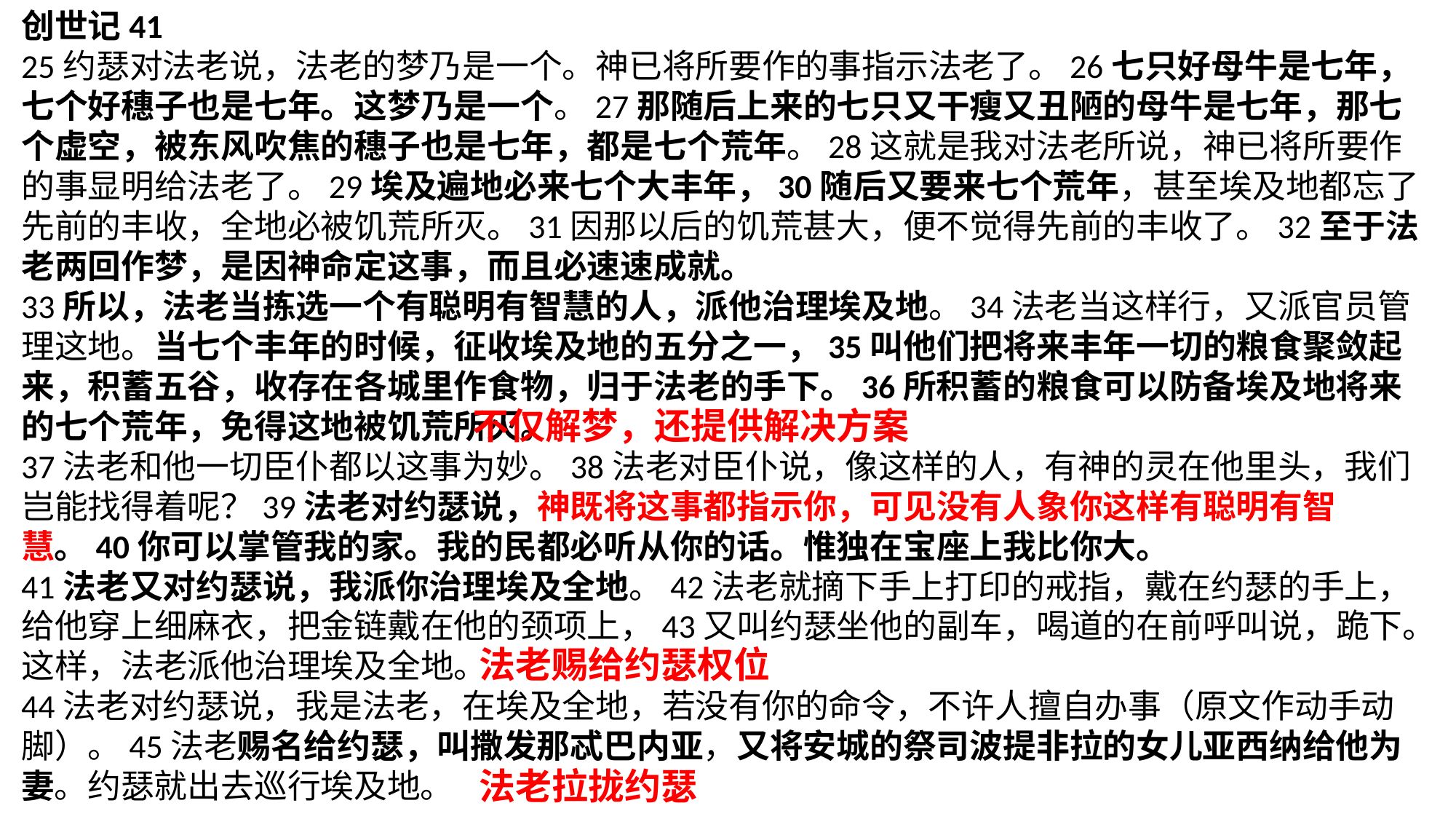

创世记41
25约瑟对法老说，法老的梦乃是一个。神已将所要作的事指示法老了。26七只好母牛是七年，七个好穗子也是七年。这梦乃是一个。27那随后上来的七只又干瘦又丑陋的母牛是七年，那七个虚空，被东风吹焦的穗子也是七年，都是七个荒年。28这就是我对法老所说，神已将所要作的事显明给法老了。29埃及遍地必来七个大丰年，30随后又要来七个荒年，甚至埃及地都忘了先前的丰收，全地必被饥荒所灭。31因那以后的饥荒甚大，便不觉得先前的丰收了。32至于法老两回作梦，是因神命定这事，而且必速速成就。
33所以，法老当拣选一个有聪明有智慧的人，派他治理埃及地。34法老当这样行，又派官员管理这地。当七个丰年的时候，征收埃及地的五分之一，35叫他们把将来丰年一切的粮食聚敛起来，积蓄五谷，收存在各城里作食物，归于法老的手下。36所积蓄的粮食可以防备埃及地将来的七个荒年，免得这地被饥荒所灭。
37法老和他一切臣仆都以这事为妙。38法老对臣仆说，像这样的人，有神的灵在他里头，我们岂能找得着呢？39法老对约瑟说，神既将这事都指示你，可见没有人象你这样有聪明有智慧。40你可以掌管我的家。我的民都必听从你的话。惟独在宝座上我比你大。
41法老又对约瑟说，我派你治理埃及全地。42法老就摘下手上打印的戒指，戴在约瑟的手上，给他穿上细麻衣，把金链戴在他的颈项上，43又叫约瑟坐他的副车，喝道的在前呼叫说，跪下。这样，法老派他治理埃及全地。
44法老对约瑟说，我是法老，在埃及全地，若没有你的命令，不许人擅自办事（原文作动手动脚）。45法老赐名给约瑟，叫撒发那忒巴内亚，又将安城的祭司波提非拉的女儿亚西纳给他为妻。约瑟就出去巡行埃及地。
不仅解梦，还提供解决方案
法老赐给约瑟权位
法老拉拢约瑟